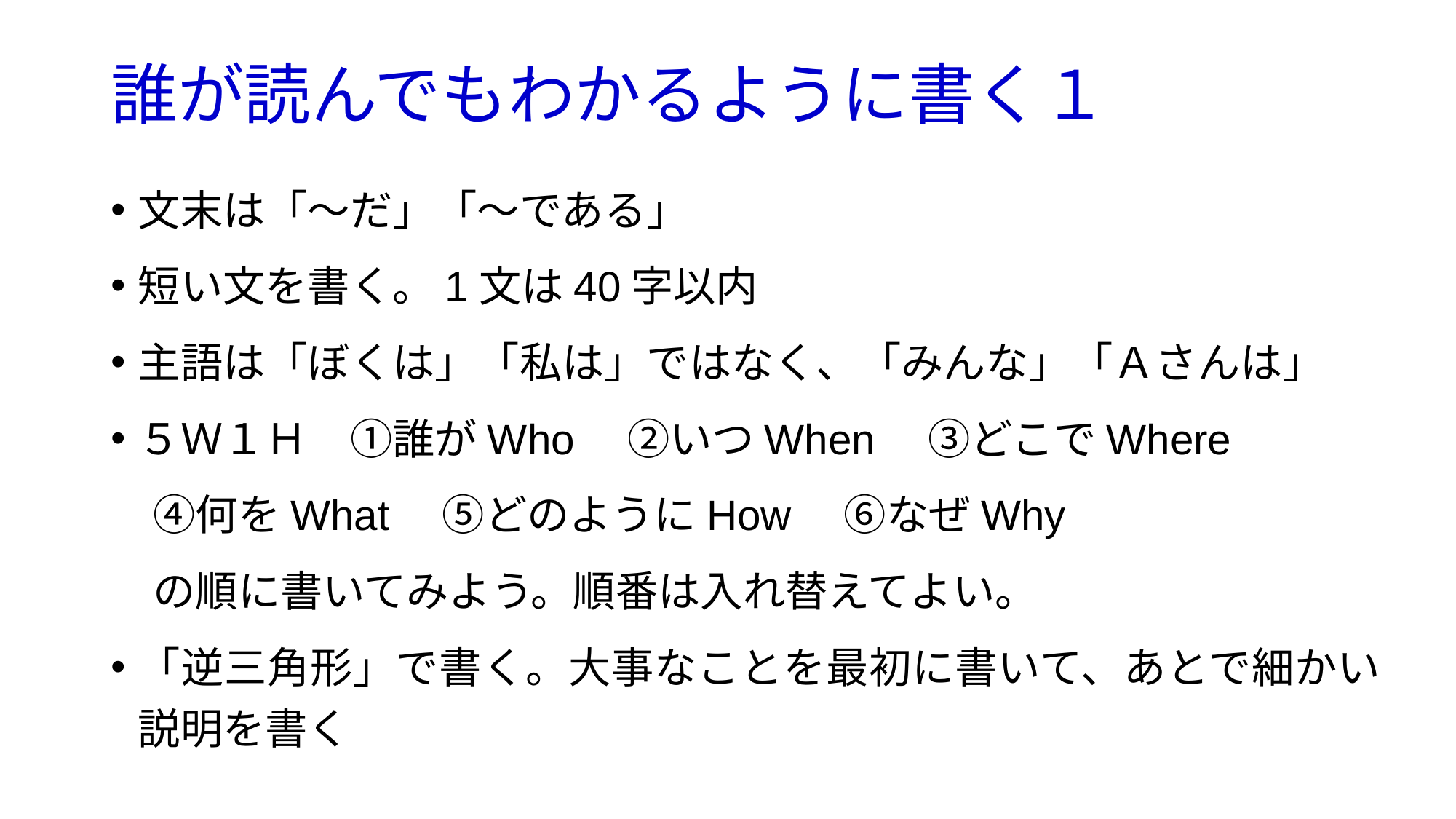

# 誰が読んでもわかるように書く１
文末は「～だ」「～である」
短い文を書く。1文は40字以内
主語は「ぼくは」「私は」ではなく、「みんな」「Ａさんは」
５Ｗ１Ｈ　①誰がWho　②いつWhen　③どこでWhere
　④何をWhat　⑤どのようにHow　⑥なぜWhy
　の順に書いてみよう。順番は入れ替えてよい。
「逆三角形」で書く。大事なことを最初に書いて、あとで細かい説明を書く